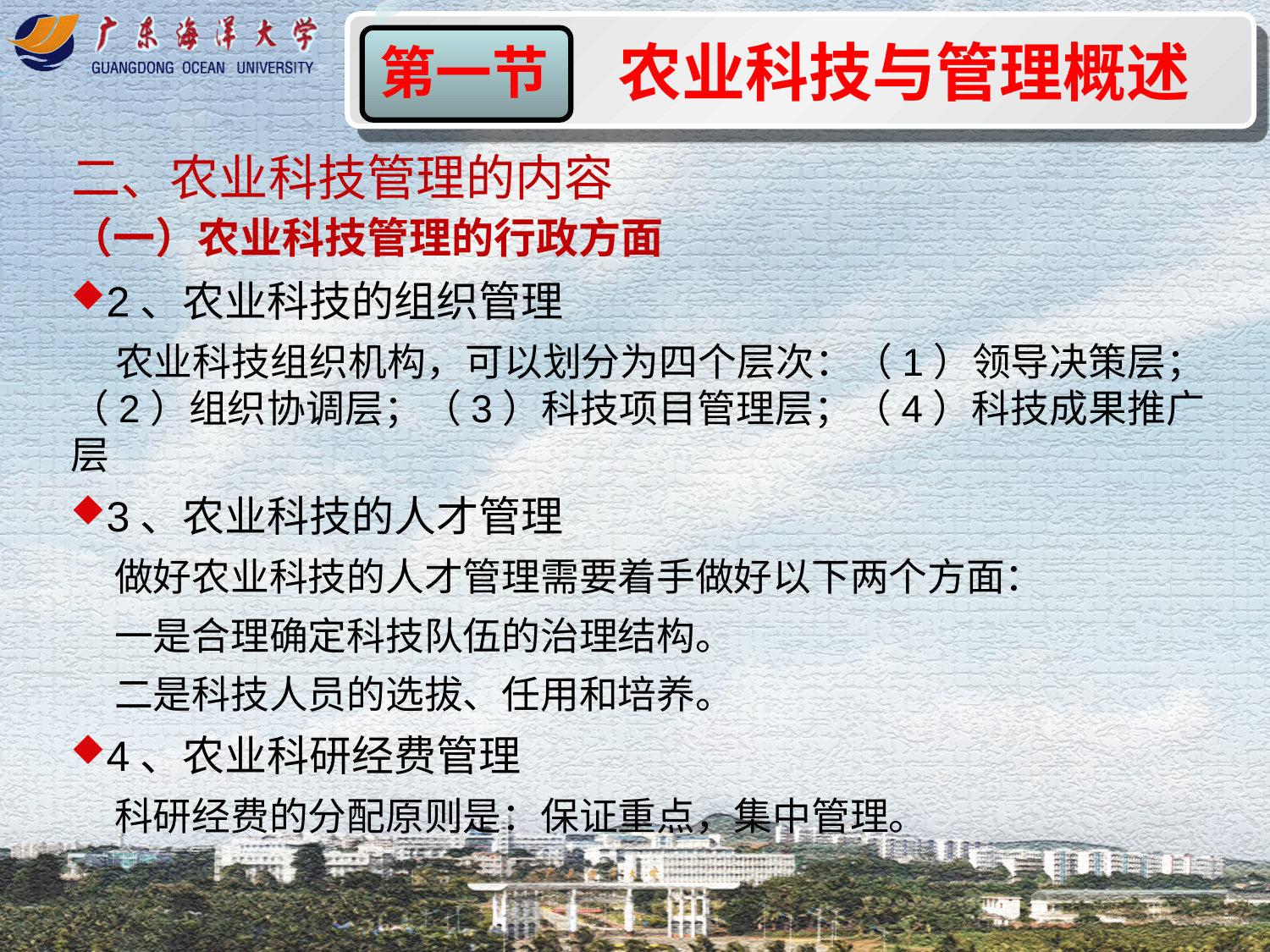

农业科技与管理概述

第一节
二、农业科技管理的内容
（一）农业科技管理的行政方面
2、农业科技的组织管理
    农业科技组织机构，可以划分为四个层次：（1）领导决策层；（2）组织协调层；（3）科技项目管理层；（4）科技成果推广层
3、农业科技的人才管理
    做好农业科技的人才管理需要着手做好以下两个方面：
    一是合理确定科技队伍的治理结构。
    二是科技人员的选拔、任用和培养。
4、农业科研经费管理
    科研经费的分配原则是：保证重点，集中管理。